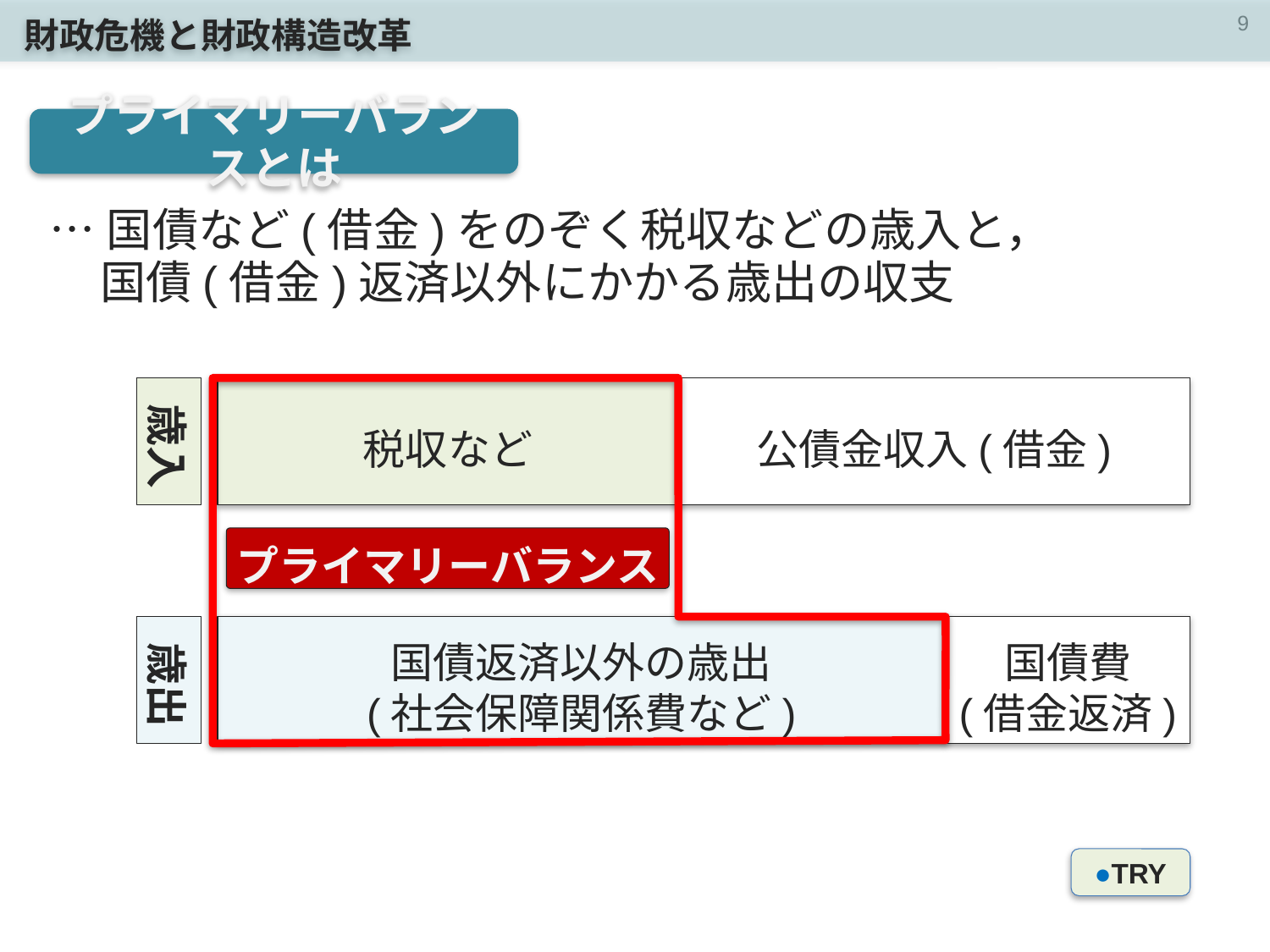

財政危機と財政構造改革
プライマリーバランスとは
…国債など(借金)をのぞく税収などの歳入と，国債(借金)返済以外にかかる歳出の収支

税収など
公債金収入(借金)
歳入
プライマリーバランス
歳出
国債返済以外の歳出
(社会保障関係費など)
国債費
(借金返済)
●TRY